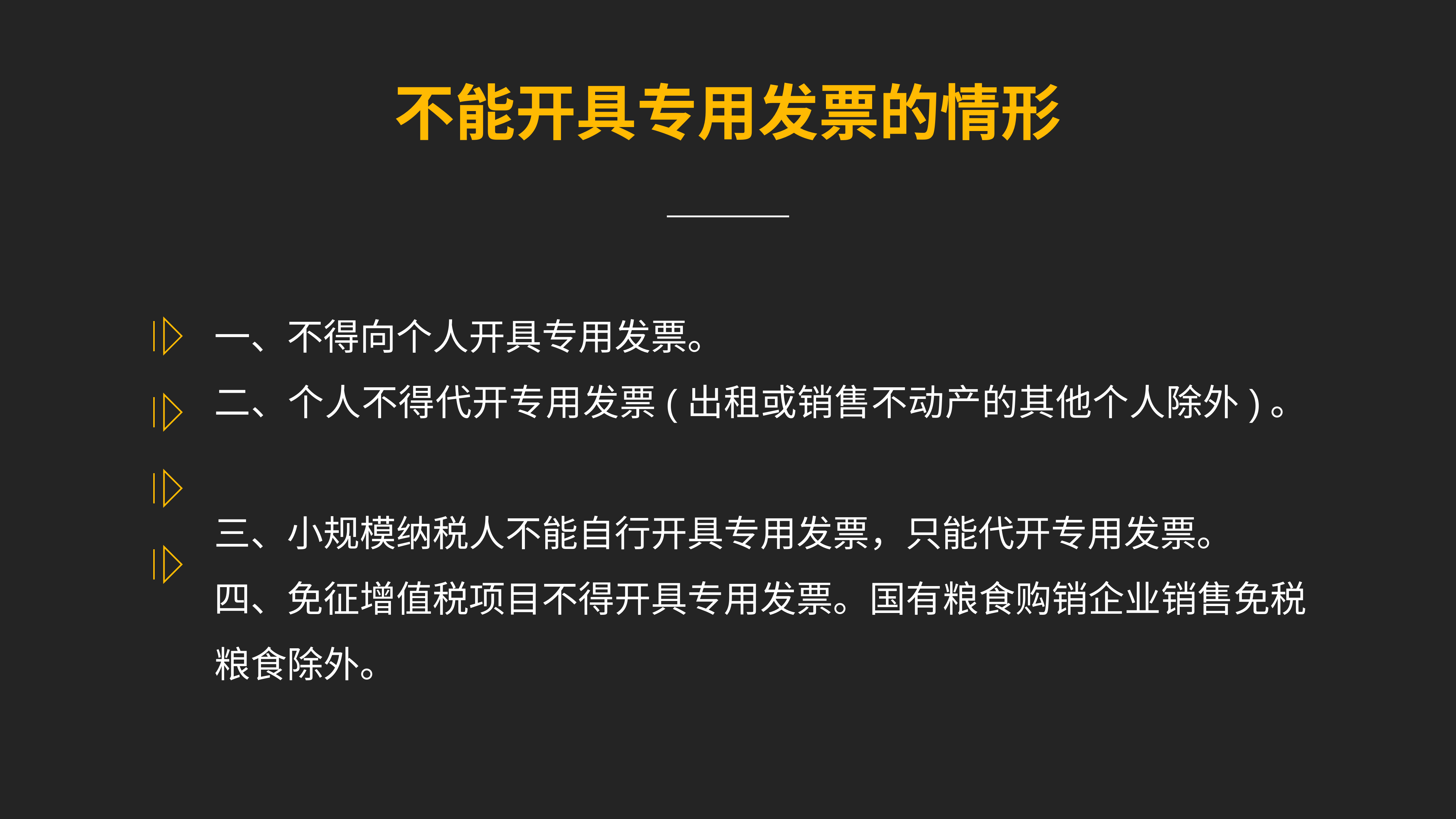

不能开具专用发票的情形

一、不得向个人开具专用发票。
二、个人不得代开专用发票(出租或销售不动产的其他个人除外)。
三、小规模纳税人不能自行开具专用发票，只能代开专用发票。
四、免征增值税项目不得开具专用发票。国有粮食购销企业销售免税粮食除外。